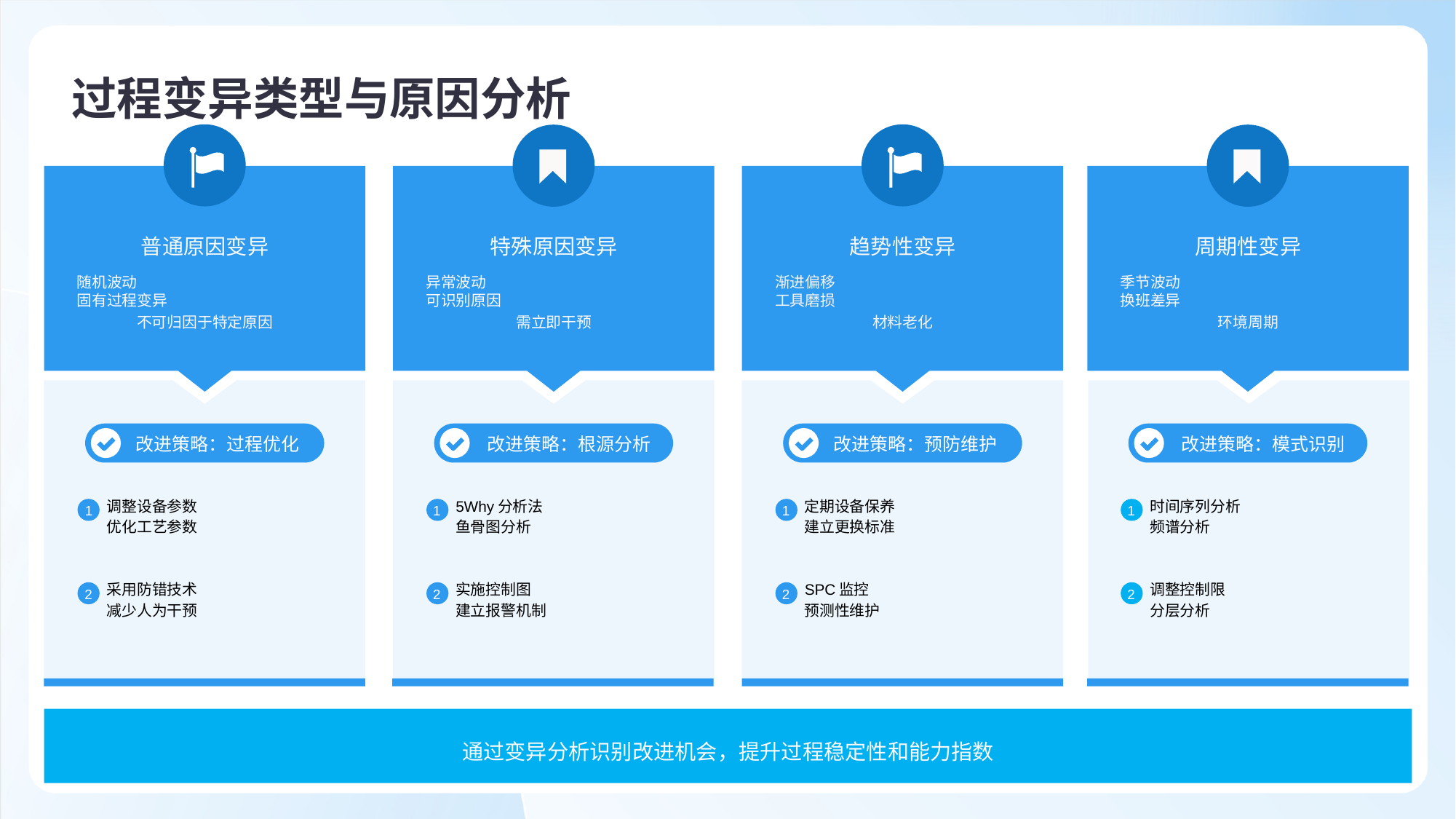

过程变异类型与原因分析

普通原因变异
特殊原因变异
趋势性变异
周期性变异
随机波动
固有过程变异
不可归因于特定原因
异常波动
可识别原因
需立即干预
渐进偏移
工具磨损
材料老化
季节波动
换班差异
环境周期

改进策略：过程优化
改进策略：根源分析
改进策略：预防维护
改进策略：模式识别

调整设备参数
优化工艺参数
5Why分析法
鱼骨图分析
定期设备保养
建立更换标准
时间序列分析
频谱分析

1
1
1
1
采用防错技术
减少人为干预
实施控制图
建立报警机制
SPC监控
预测性维护
调整控制限
分层分析

2
2
2
2

通过变异分析识别改进机会，提升过程稳定性和能力指数